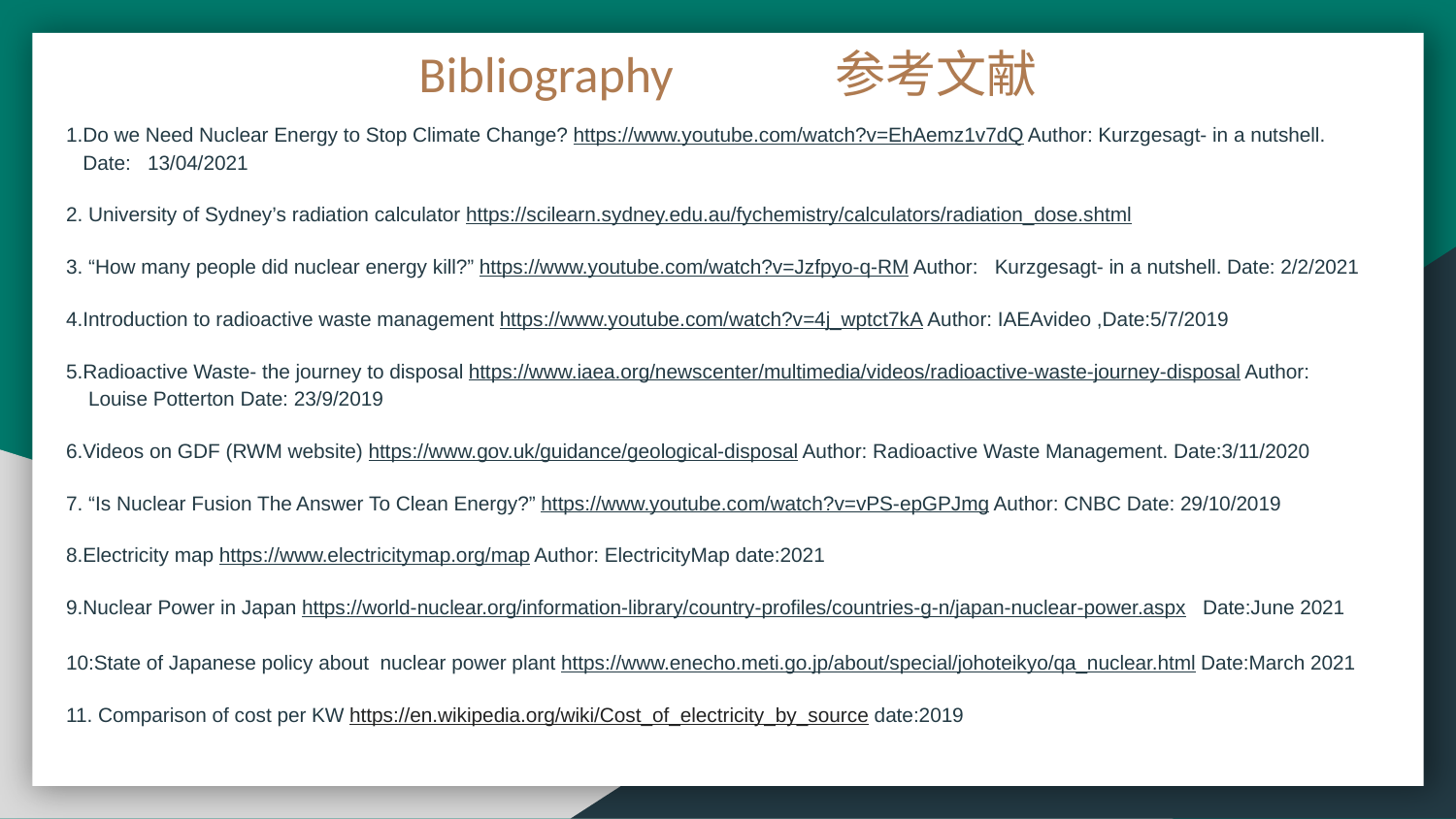

Bibliography　　　参考文献
1.Do we Need Nuclear Energy to Stop Climate Change? https://www.youtube.com/watch?v=EhAemz1v7dQ Author: Kurzgesagt- in a nutshell.
   Date:   13/04/2021
2. University of Sydney’s radiation calculator https://scilearn.sydney.edu.au/fychemistry/calculators/radiation_dose.shtml
3. “How many people did nuclear energy kill?” https://www.youtube.com/watch?v=Jzfpyo-q-RM Author:   Kurzgesagt- in a nutshell. Date: 2/2/2021
4.Introduction to radioactive waste management https://www.youtube.com/watch?v=4j_wptct7kA Author: IAEAvideo ,Date:5/7/2019
5.Radioactive Waste- the journey to disposal https://www.iaea.org/newscenter/multimedia/videos/radioactive-waste-journey-disposal Author:
    Louise Potterton Date: 23/9/2019
6.Videos on GDF (RWM website) https://www.gov.uk/guidance/geological-disposal Author: Radioactive Waste Management. Date:3/11/2020
7. “Is Nuclear Fusion The Answer To Clean Energy?” https://www.youtube.com/watch?v=vPS-epGPJmg Author: CNBC Date: 29/10/2019
8.Electricity map https://www.electricitymap.org/map Author: ElectricityMap date:2021
9.Nuclear Power in Japan https://world-nuclear.org/information-library/country-profiles/countries-g-n/japan-nuclear-power.aspx   Date:June 2021
10:State of Japanese policy about  nuclear power plant https://www.enecho.meti.go.jp/about/special/johoteikyo/qa_nuclear.html Date:March 2021
11. Comparison of cost per KW https://en.wikipedia.org/wiki/Cost_of_electricity_by_source date:2019